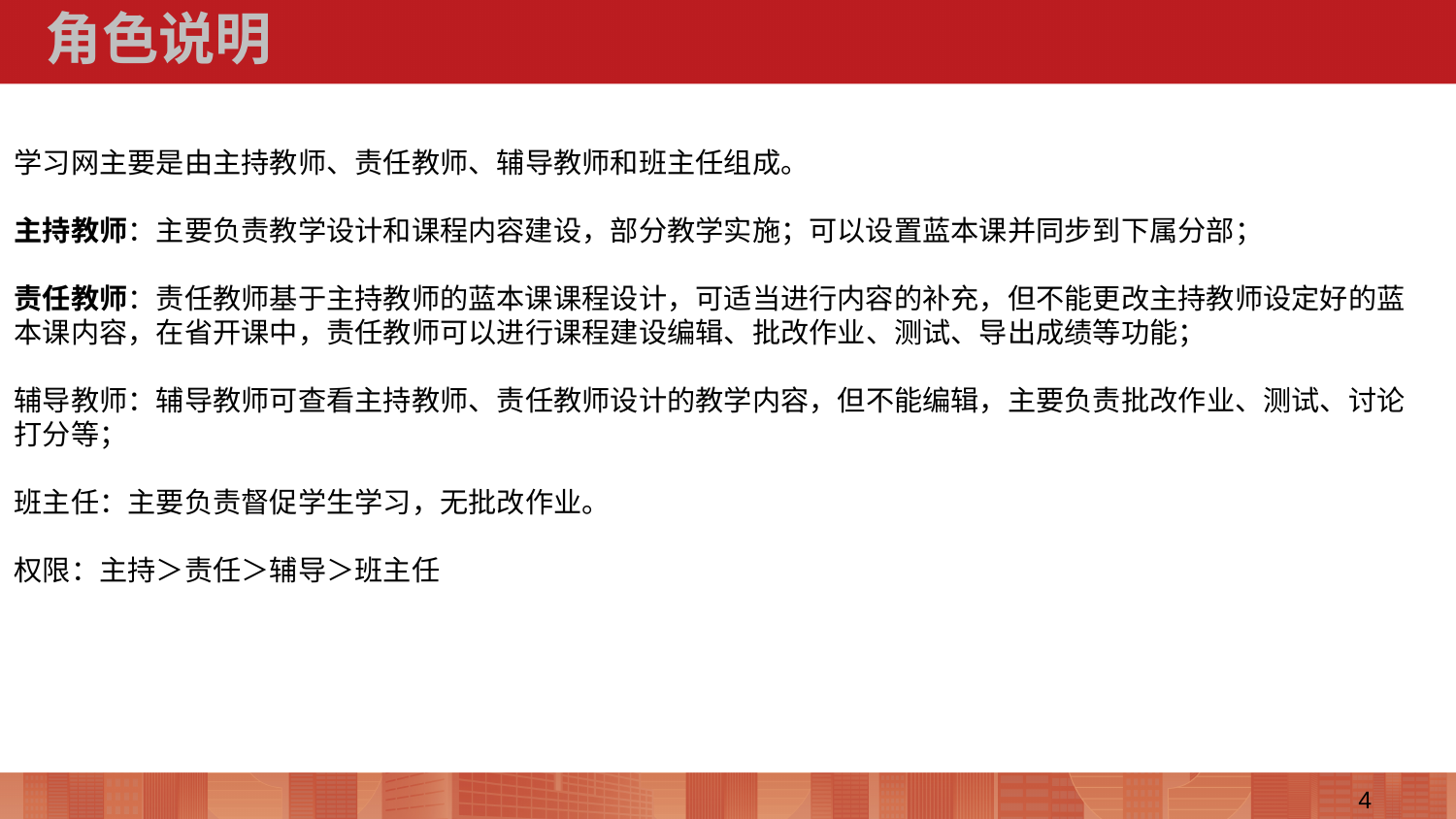

角色说明
学习网主要是由主持教师、责任教师、辅导教师和班主任组成。

主持教师：主要负责教学设计和课程内容建设，部分教学实施；可以设置蓝本课并同步到下属分部；

责任教师：责任教师基于主持教师的蓝本课课程设计，可适当进行内容的补充，但不能更改主持教师设定好的蓝本课内容，在省开课中，责任教师可以进行课程建设编辑、批改作业、测试、导出成绩等功能；

辅导教师：辅导教师可查看主持教师、责任教师设计的教学内容，但不能编辑，主要负责批改作业、测试、讨论打分等；

班主任：主要负责督促学生学习，无批改作业。

权限：主持＞责任＞辅导＞班主任